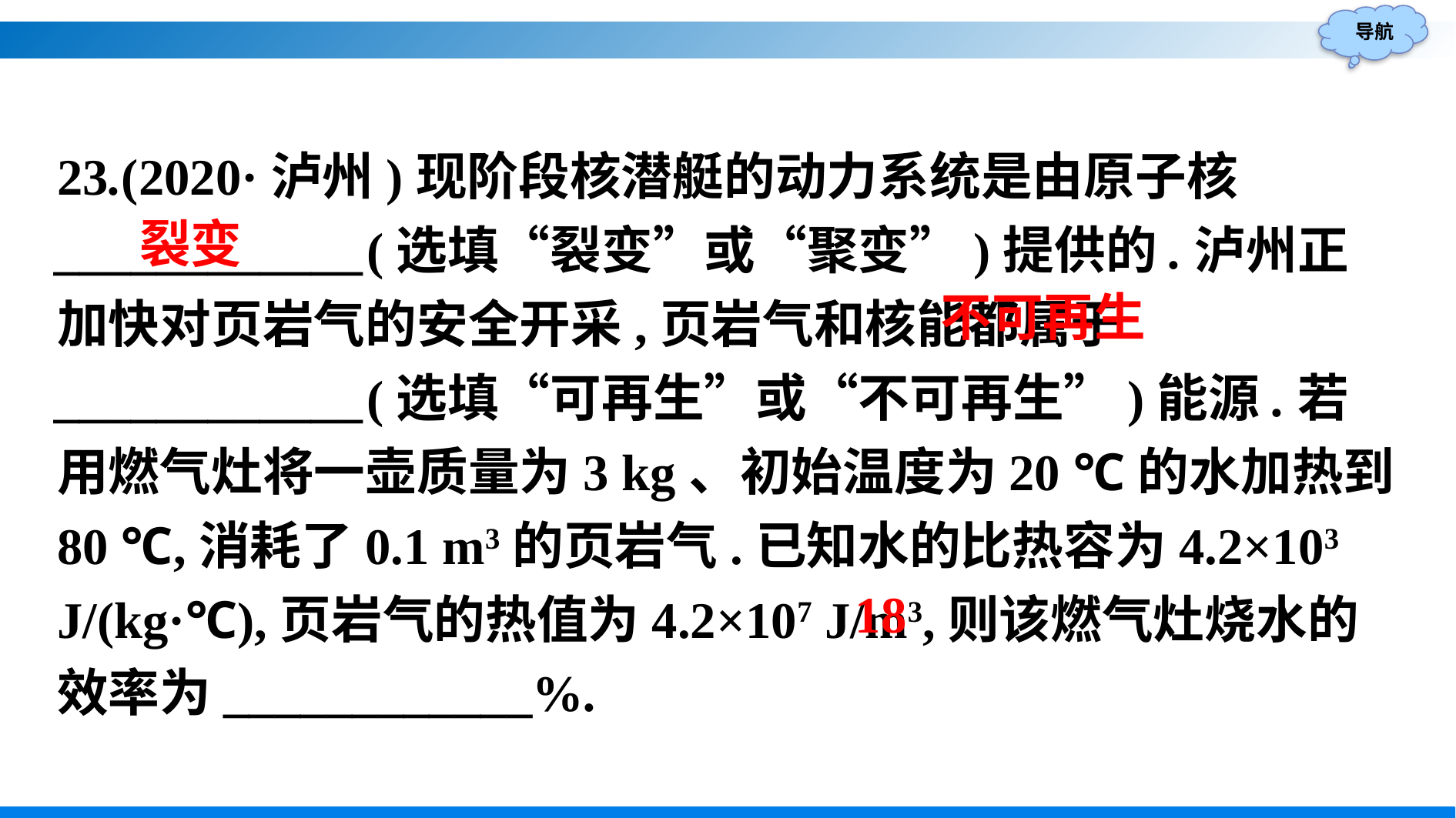

23.(2020·泸州)现阶段核潜艇的动力系统是由原子核____________(选填“裂变”或“聚变”)提供的.泸州正加快对页岩气的安全开采,页岩气和核能都属于____________(选填“可再生”或“不可再生”)能源.若用燃气灶将一壶质量为3 kg、初始温度为20 ℃的水加热到80 ℃,消耗了0.1 m3的页岩气.已知水的比热容为4.2×103 J/(kg·℃),页岩气的热值为4.2×107 J/m3,则该燃气灶烧水的效率为____________%.
裂变
不可再生
18